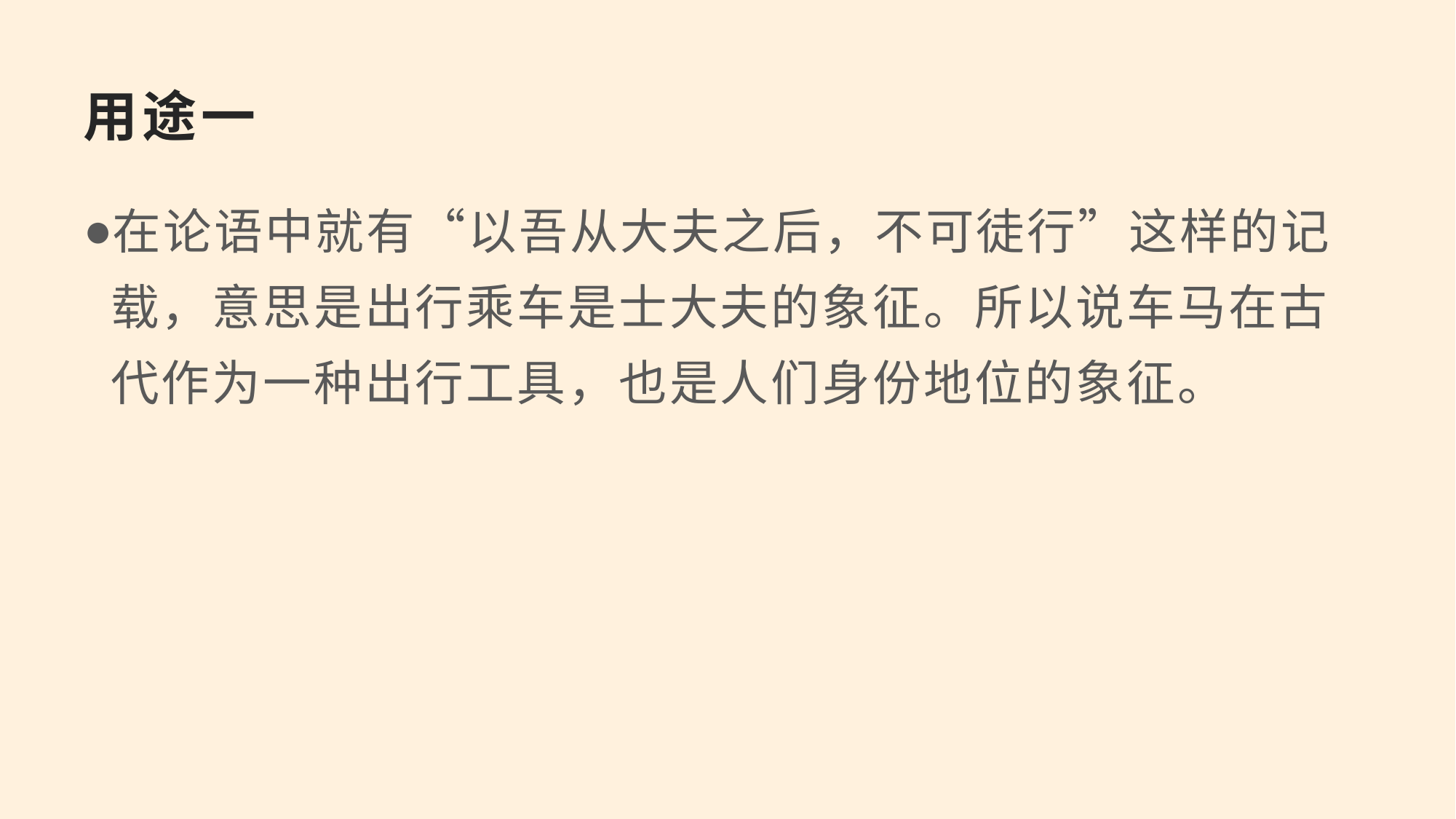

# 用途一
在论语中就有“以吾从大夫之后，不可徒行”这样的记载，意思是出行乘车是士大夫的象征。所以说车马在古代作为一种出行工具，也是人们身份地位的象征。